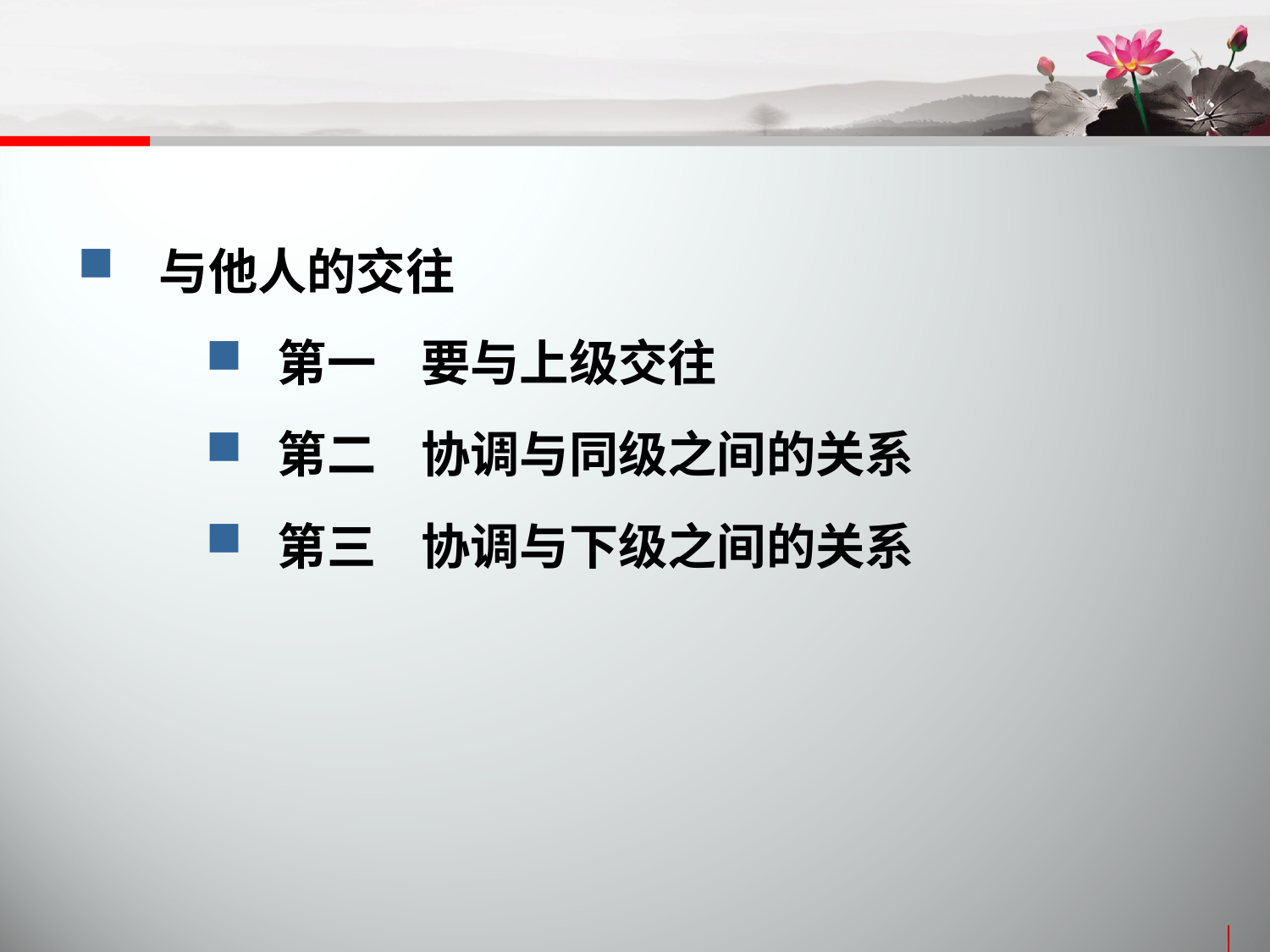

与他人的交往
  第一    要与上级交往
  第二    协调与同级之间的关系
  第三    协调与下级之间的关系